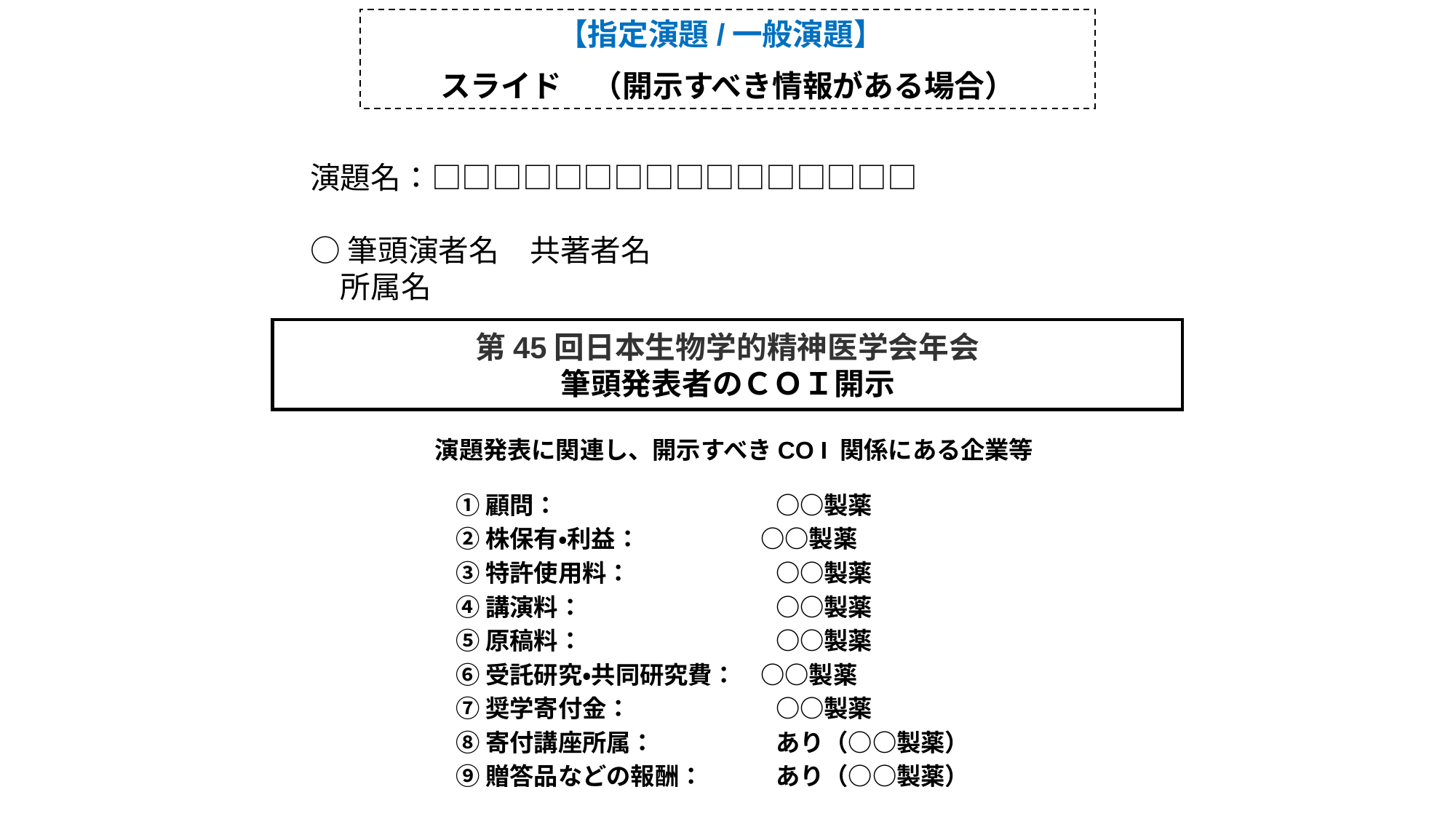

【指定演題/一般演題】
スライド　（開示すべき情報がある場合）
演題名：□□□□□□□□□□□□□□□□

○筆頭演者名　共著者名
　所属名
第45回日本生物学的精神医学会年会
筆頭発表者のＣＯＩ開示
　演題発表に関連し、開示すべきCO I 関係にある企業等
①顧問：　　　　　　　　　○○製薬
②株保有・利益：　　　　　○○製薬
③特許使用料：　　　　　　○○製薬
④講演料：　　　　　　　　○○製薬
⑤原稿料：　　　　　　　　○○製薬
⑥受託研究・共同研究費：　○○製薬
⑦奨学寄付金：　　　　　　○○製薬
⑧寄付講座所属：　　　　　あり（○○製薬）
⑨贈答品などの報酬：　　　あり（○○製薬）